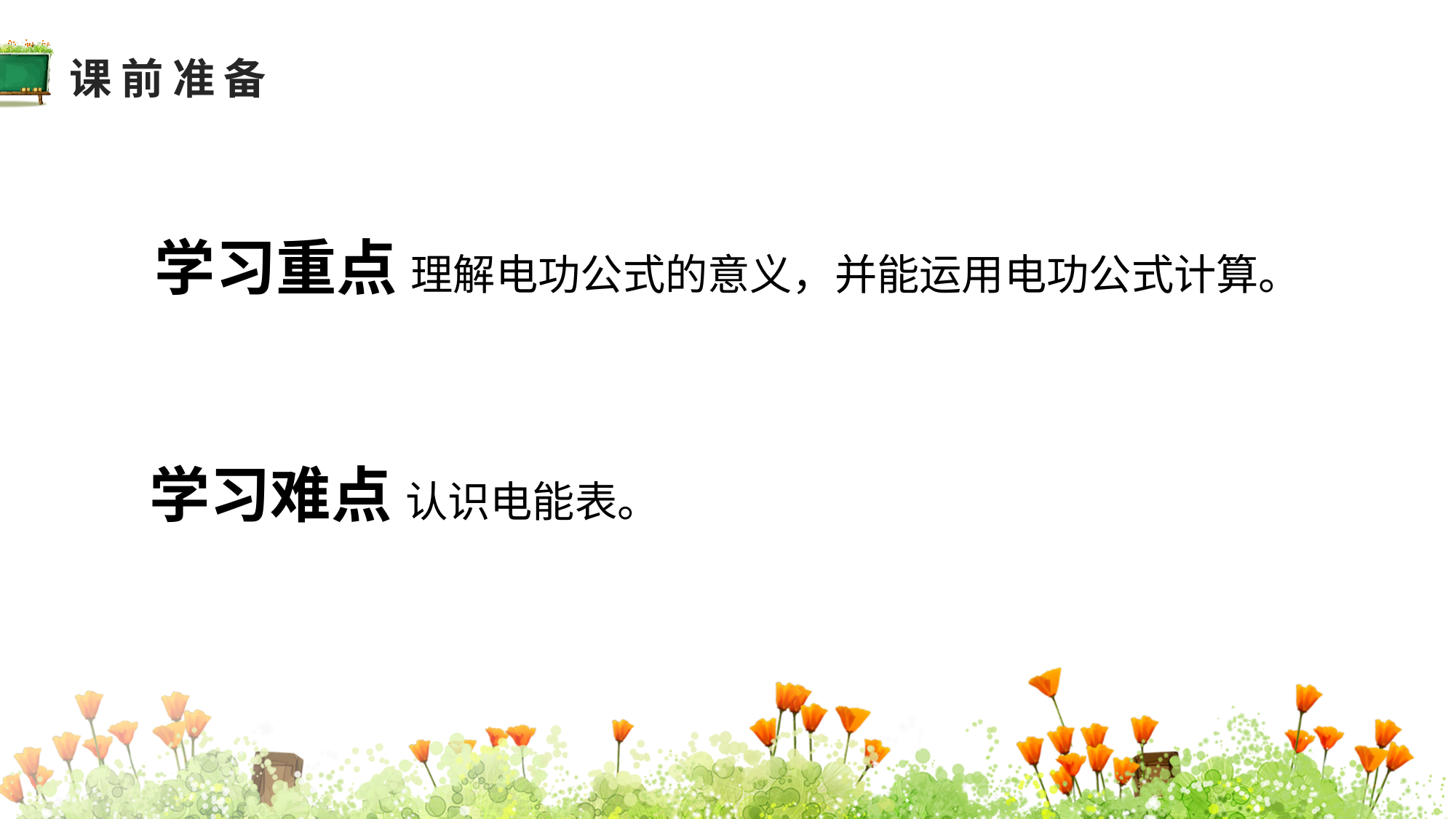

课前准备
学习重点 理解电功公式的意义，并能运用电功公式计算。
教学分析
学习难点 认识电能表。